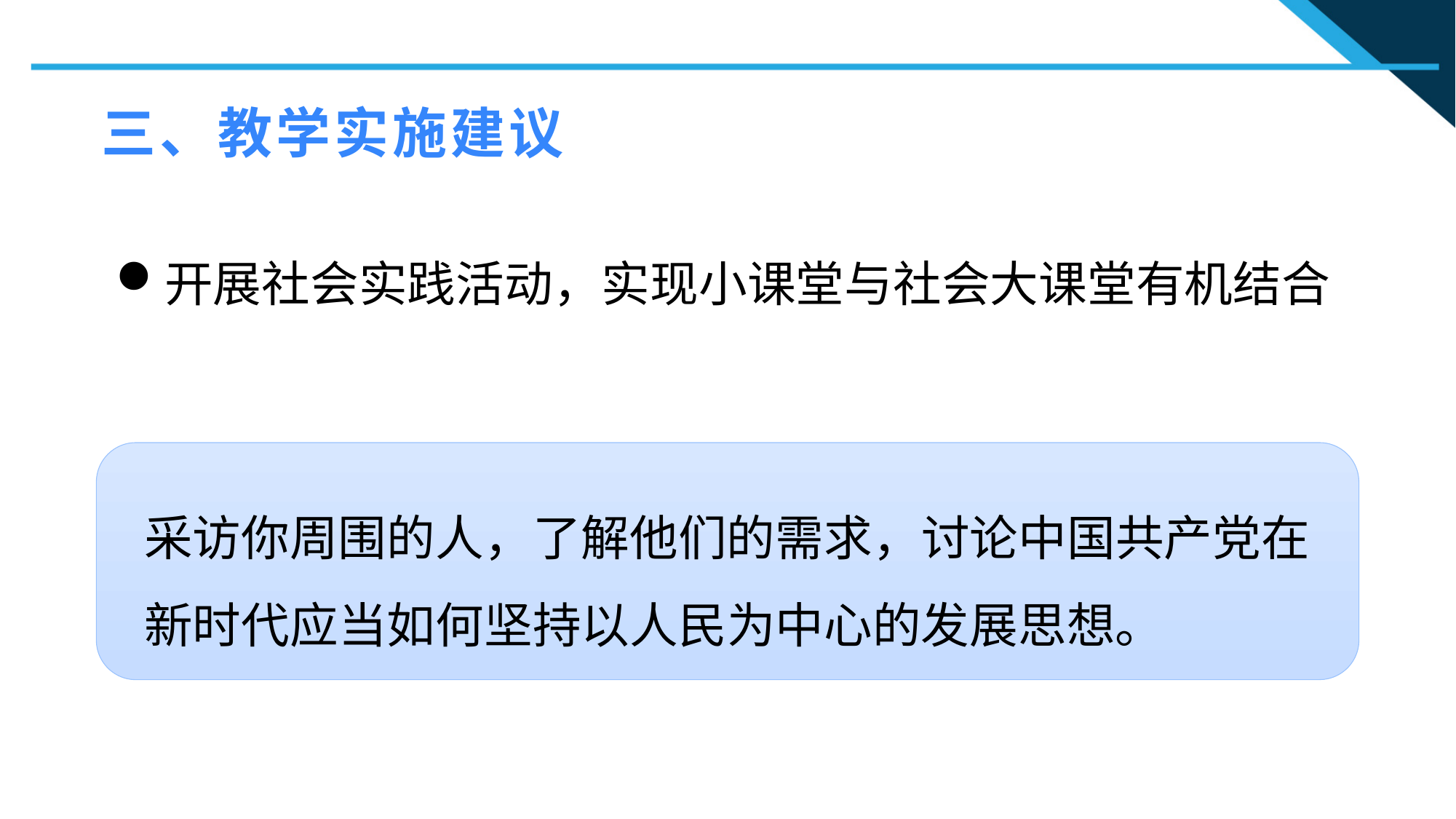

三、教学实施建议
开展社会实践活动，实现小课堂与社会大课堂有机结合
1

采访你周围的人，了解他们的需求，讨论中国共产党在新时代应当如何坚持以人民为中心的发展思想。